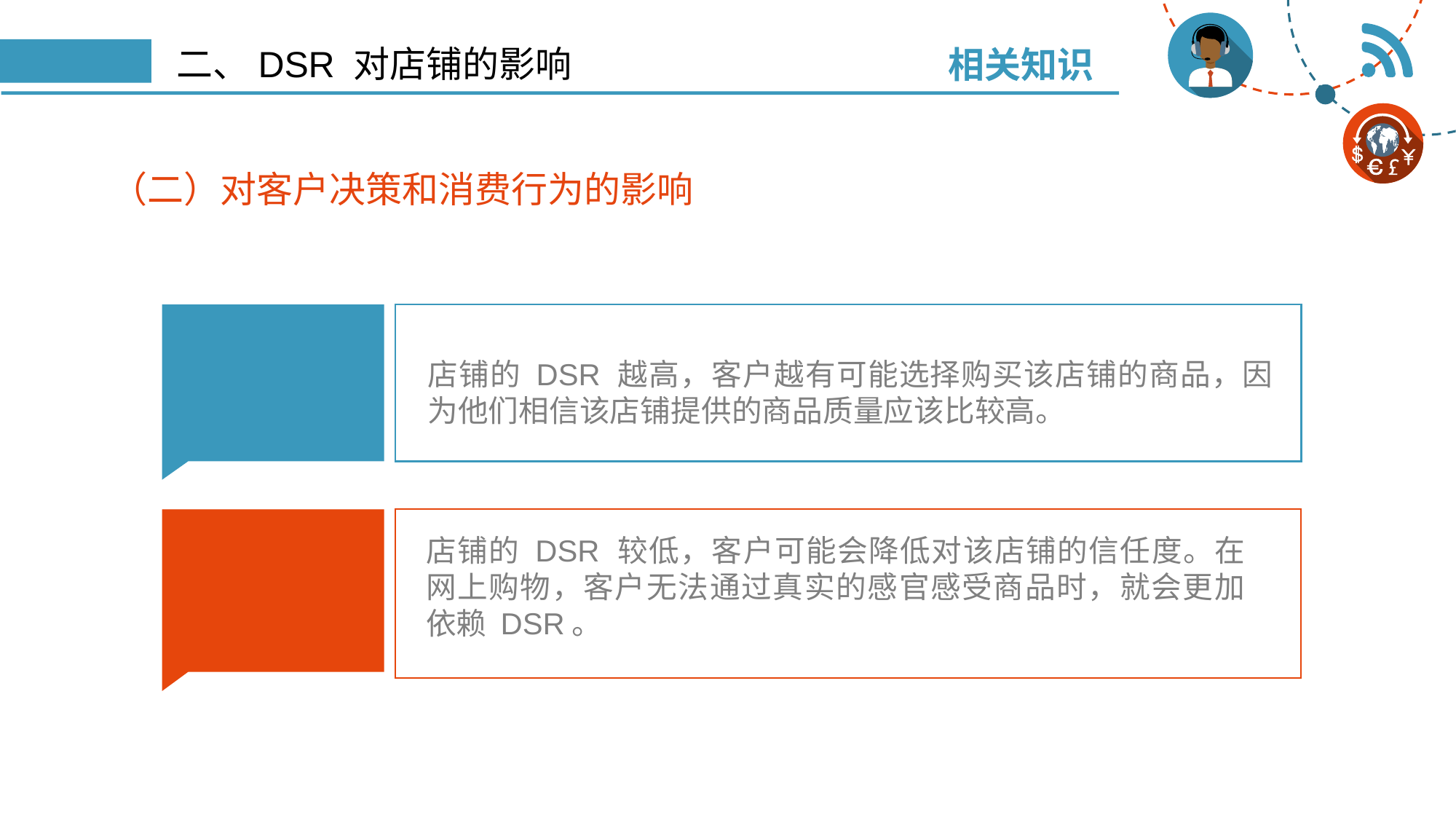

相关知识
# 二、DSR 对店铺的影响
（二）对客户决策和消费行为的影响

店铺的 DSR 越高，客户越有可能选择购买该店铺的商品，因为他们相信该店铺提供的商品质量应该比较高。

店铺的 DSR 较低，客户可能会降低对该店铺的信任度。在网上购物，客户无法通过真实的感官感受商品时，就会更加依赖 DSR。